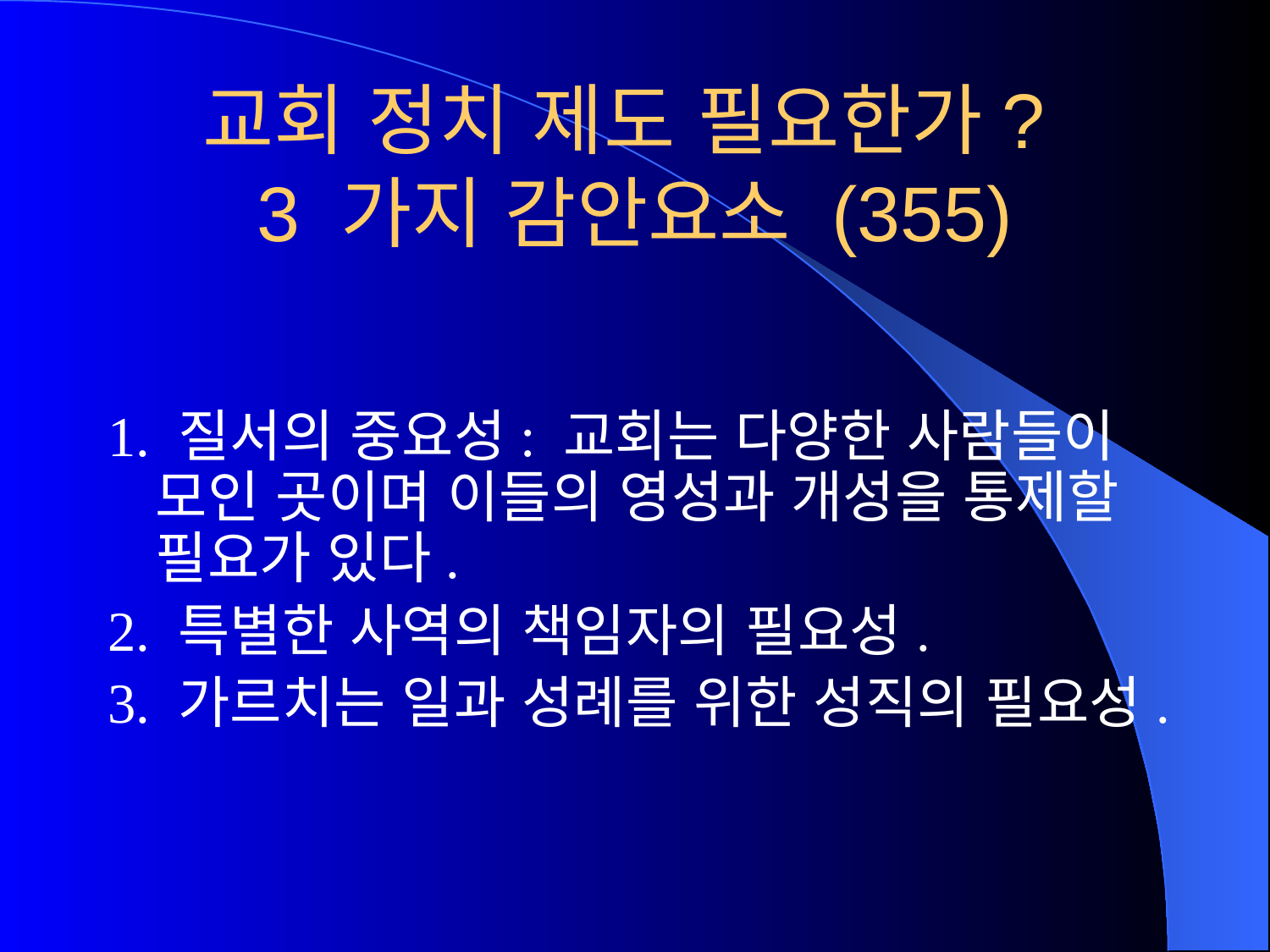

# 교회 정치 제도 필요한가? 3 가지 감안요소 (355)
1. 질서의 중요성: 교회는 다양한 사람들이 모인 곳이며 이들의 영성과 개성을 통제할 필요가 있다.
2. 특별한 사역의 책임자의 필요성.
3. 가르치는 일과 성례를 위한 성직의 필요성.